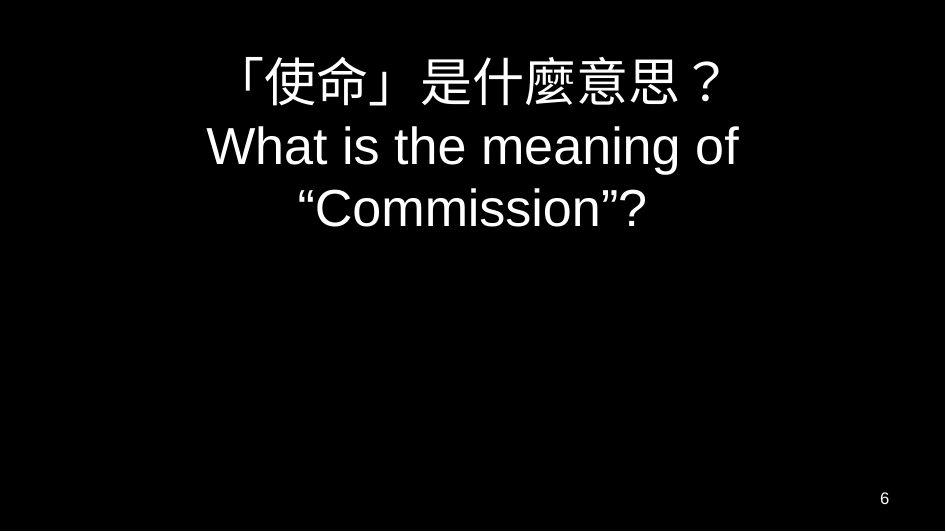

# 「使命」是什麼意思？ What is the meaning of “Commission”?
6